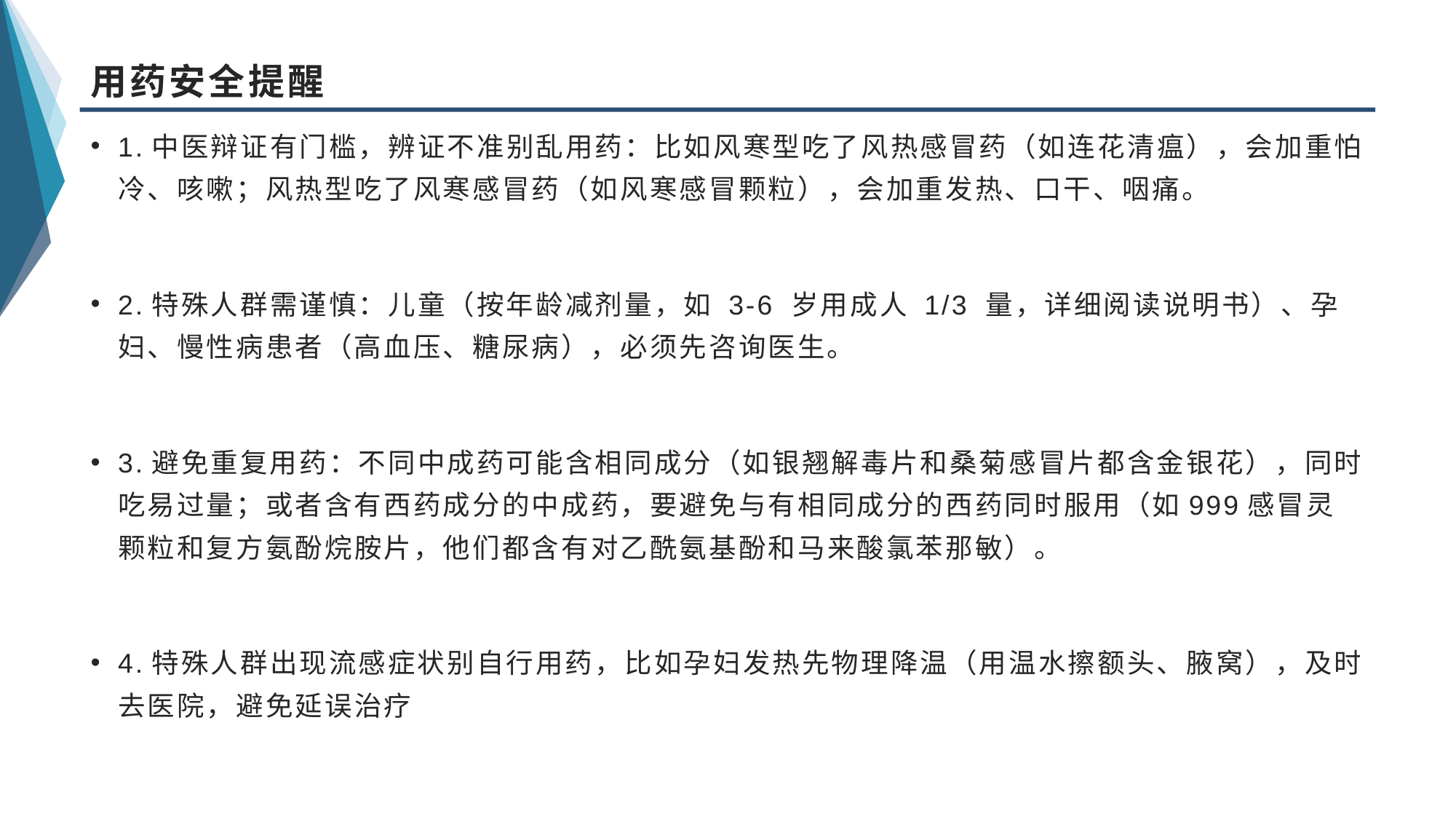

# 用药安全提醒
1.中医辩证有门槛，辨证不准别乱用药：比如风寒型吃了风热感冒药（如连花清瘟），会加重怕冷、咳嗽；风热型吃了风寒感冒药（如风寒感冒颗粒），会加重发热、口干、咽痛。

2.特殊人群需谨慎：儿童（按年龄减剂量，如 3-6 岁用成人 1/3 量，详细阅读说明书）、孕妇、慢性病患者（高血压、糖尿病），必须先咨询医生。

3.避免重复用药：不同中成药可能含相同成分（如银翘解毒片和桑菊感冒片都含金银花），同时吃易过量；或者含有西药成分的中成药，要避免与有相同成分的西药同时服用（如999感冒灵颗粒和复方氨酚烷胺片，他们都含有对乙酰氨基酚和马来酸氯苯那敏）。

4.特殊人群出现流感症状别自行用药，比如孕妇发热先物理降温（用温水擦额头、腋窝），及时去医院，避免延误治疗

7